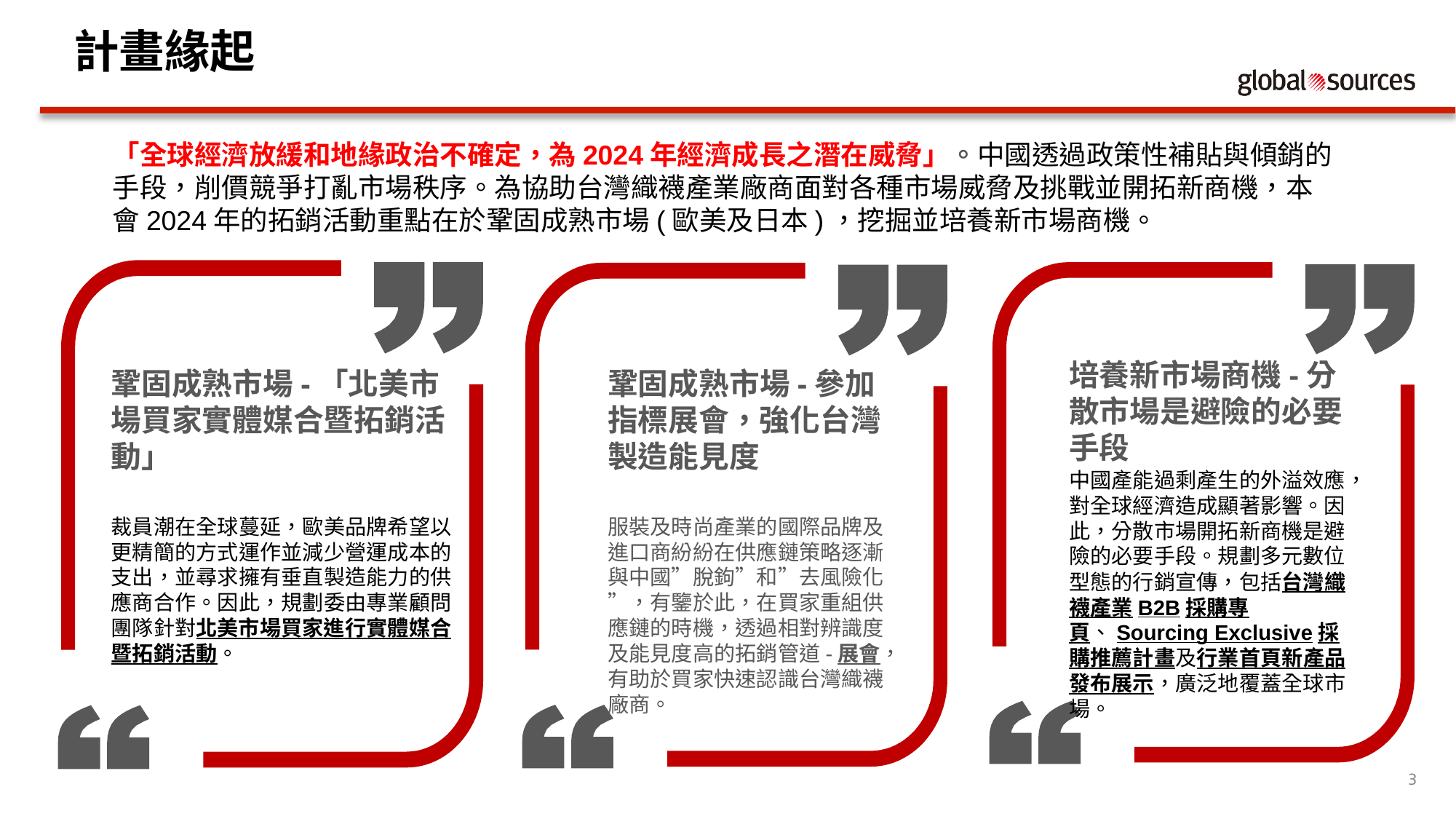

# 計畫緣起
「全球經濟放緩和地緣政治不確定，為2024年經濟成長之潛在威脅」。中國透過政策性補貼與傾銷的手段，削價競爭打亂市場秩序。為協助台灣織襪產業廠商面對各種市場威脅及挑戰並開拓新商機，本會2024年的拓銷活動重點在於鞏固成熟市場(歐美及日本)，挖掘並培養新市場商機。

培養新市場商機-分散市場是避險的必要手段
中國產能過剩產生的外溢效應，對全球經濟造成顯著影響。因此，分散市場開拓新商機是避險的必要手段。規劃多元數位型態的行銷宣傳，包括台灣織襪產業B2B採購專頁、Sourcing Exclusive採購推薦計畫及行業首頁新產品發布展示，廣泛地覆蓋全球市場。
鞏固成熟市場-「北美市場買家實體媒合暨拓銷活動」

裁員潮在全球蔓延，歐美品牌希望以更精簡的方式運作並減少營運成本的支出，並尋求擁有垂直製造能力的供應商合作。因此，規劃委由專業顧問團隊針對北美市場買家進行實體媒合暨拓銷活動。
鞏固成熟市場-參加指標展會，強化台灣製造能見度

服裝及時尚產業的國際品牌及進口商紛紛在供應鏈策略逐漸與中國”脫鉤”和”去風險化”，有鑒於此，在買家重組供應鏈的時機，透過相對辨識度及能見度高的拓銷管道-展會，有助於買家快速認識台灣織襪廠商。